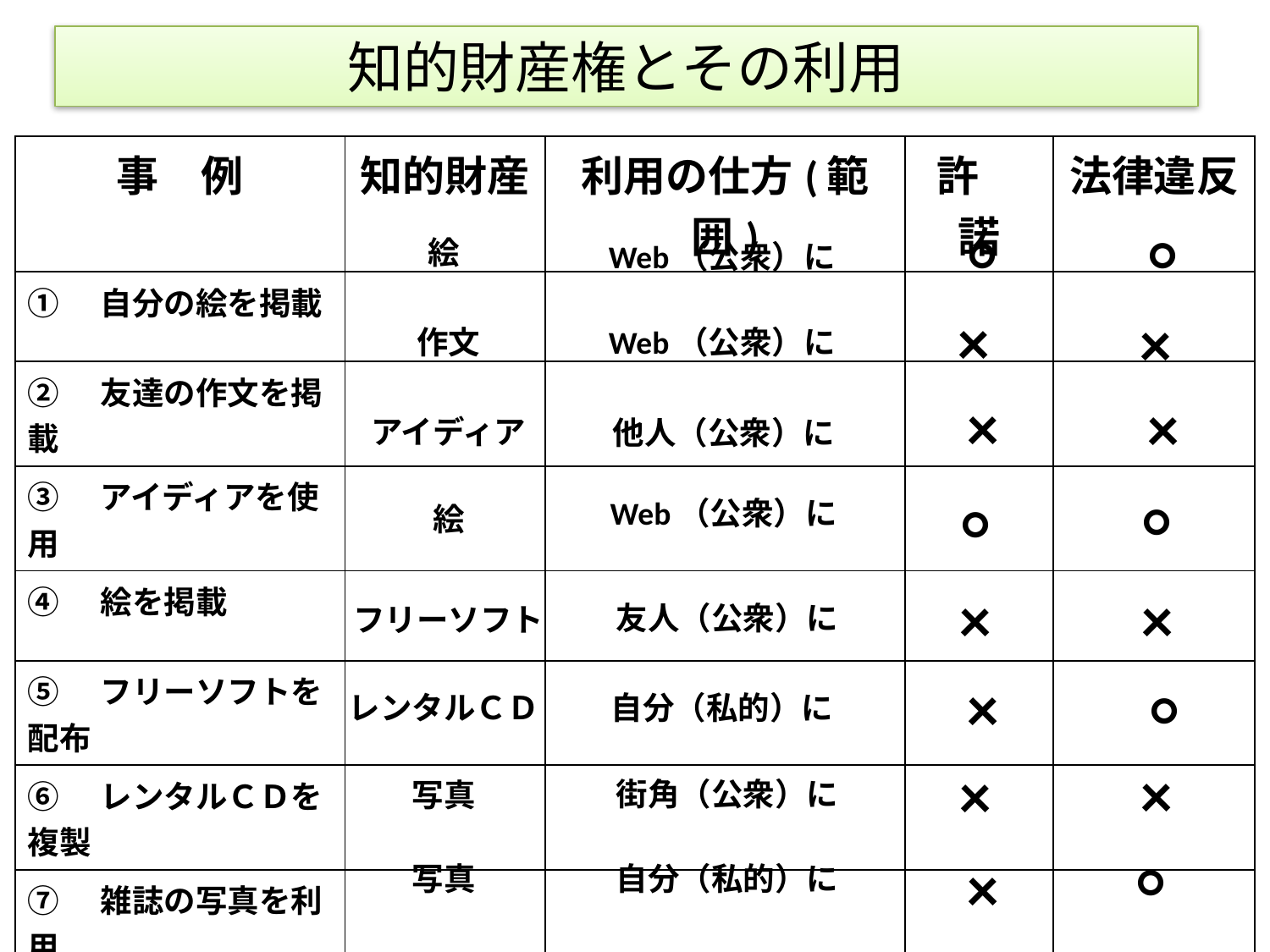

# 知的財産権とその利用
| 事　例 | 知的財産 | 利用の仕方(範囲) | 許　諾 | 法律違反 |
| --- | --- | --- | --- | --- |
| ①　自分の絵を掲載 |  |  |  |  |
| ②　友達の作文を掲載 |  |  |  |  |
| ③　アイディアを使用 |  |  |  |  |
| ④　絵を掲載 |  |  |  |  |
| ⑤　フリーソフトを配布 |  |  |  |  |
| ⑥　レンタルＣＤを複製 |  |  |  |  |
| ⑦　雑誌の写真を利用 |  |  |  |  |
| ⑧　図鑑写真をコピー |  |  |  |  |
○
○
絵
Web（公衆）に
×
×
作文
Web（公衆）に
×
×
アイディア
他人（公衆）に
○
○
Web（公衆）に
絵
×
×
友人（公衆）に
フリーソフト
×
○
レンタルＣＤ
自分（私的）に
×
×
街角（公衆）に
写真
×
○
写真
自分（私的）に